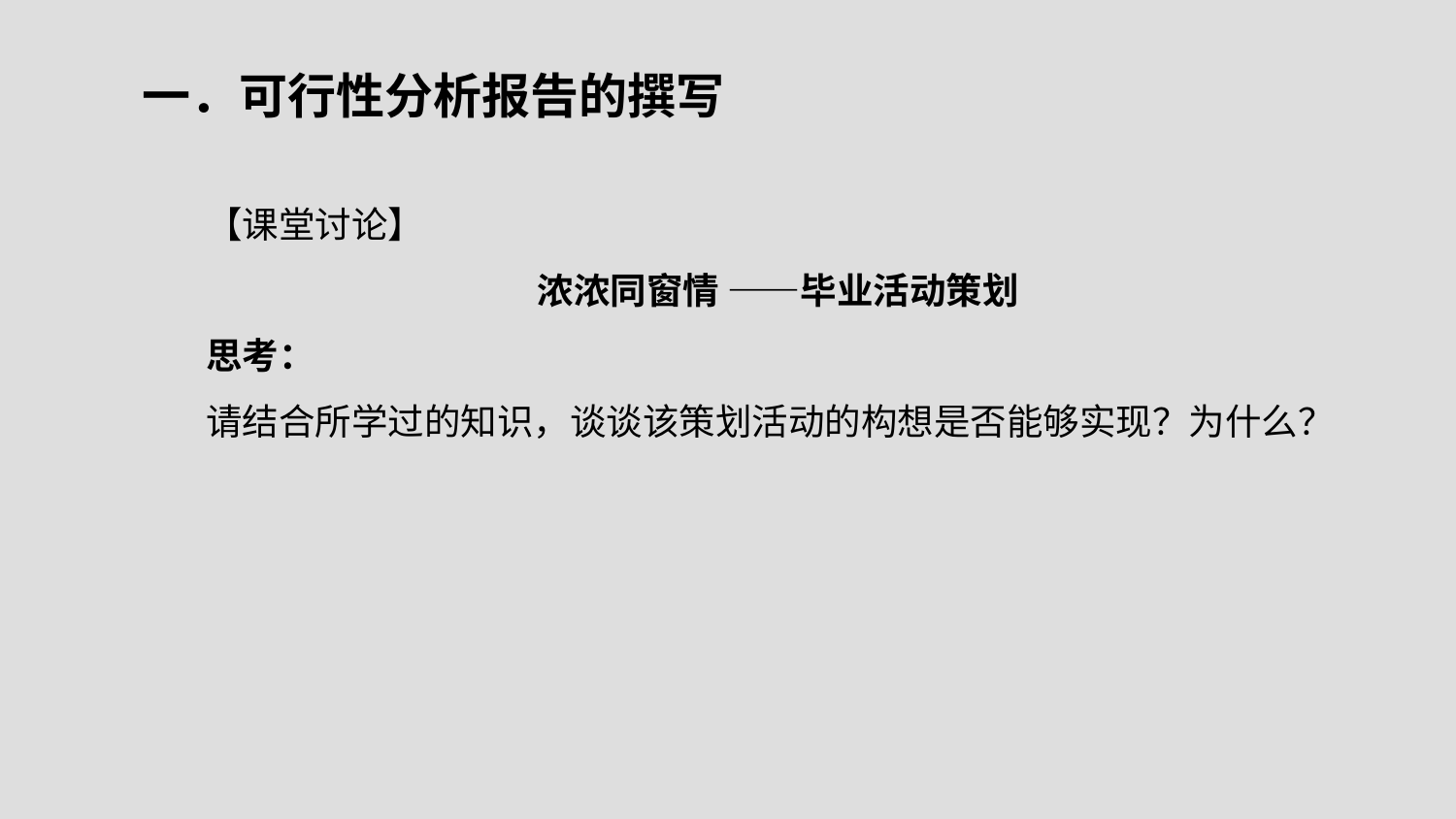

# 一．可行性分析报告的撰写
【课堂讨论】
浓浓同窗情 ——毕业活动策划
思考：
请结合所学过的知识，谈谈该策划活动的构想是否能够实现？为什么？